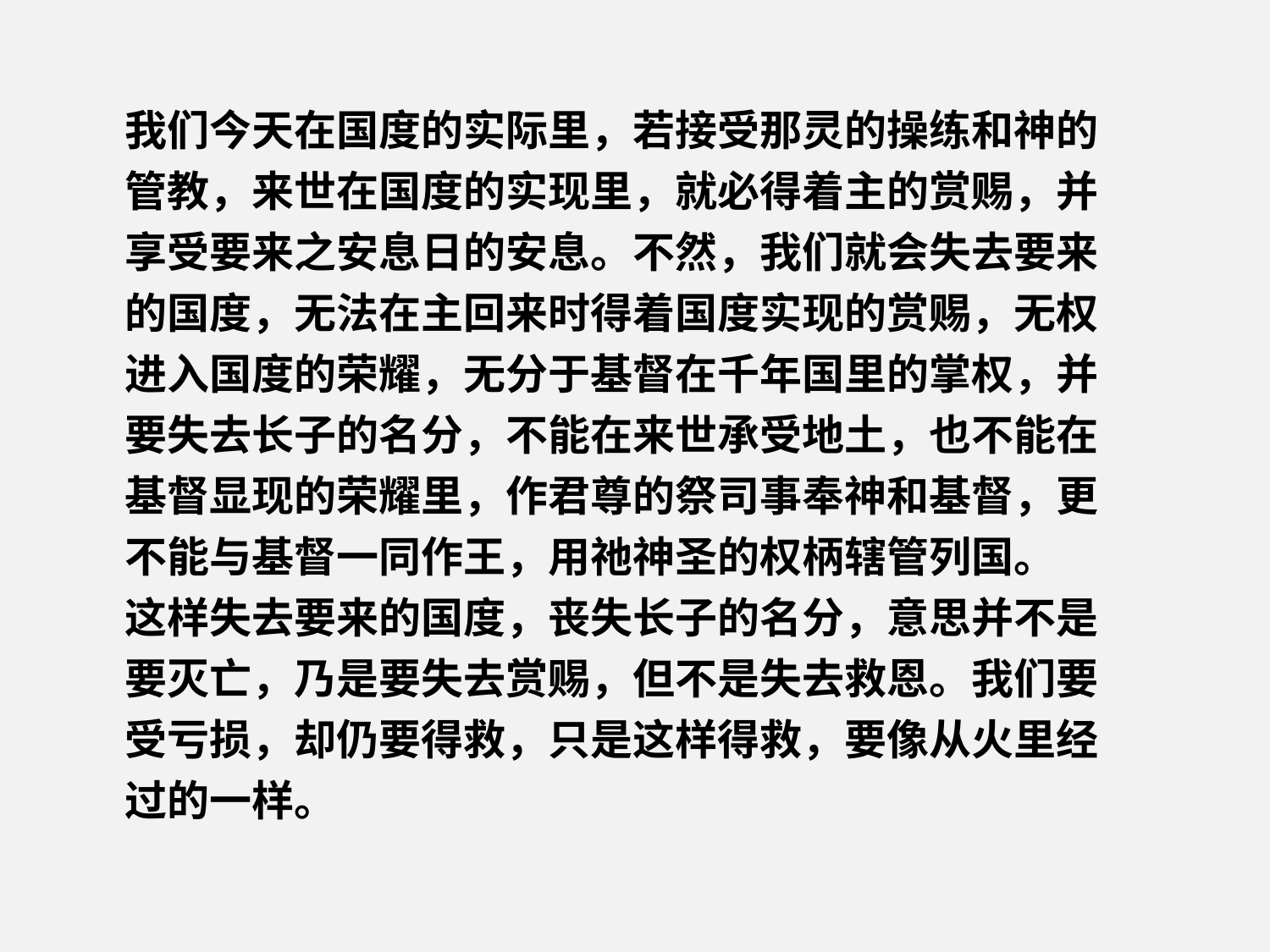

我们今天在国度的实际里，若接受那灵的操练和神的管教，来世在国度的实现里，就必得着主的赏赐，并享受要来之安息日的安息。不然，我们就会失去要来的国度，无法在主回来时得着国度实现的赏赐，无权进入国度的荣耀，无分于基督在千年国里的掌权，并要失去长子的名分，不能在来世承受地土，也不能在基督显现的荣耀里，作君尊的祭司事奉神和基督，更不能与基督一同作王，用祂神圣的权柄辖管列国。
这样失去要来的国度，丧失长子的名分，意思并不是要灭亡，乃是要失去赏赐，但不是失去救恩。我们要受亏损，却仍要得救，只是这样得救，要像从火里经过的一样。